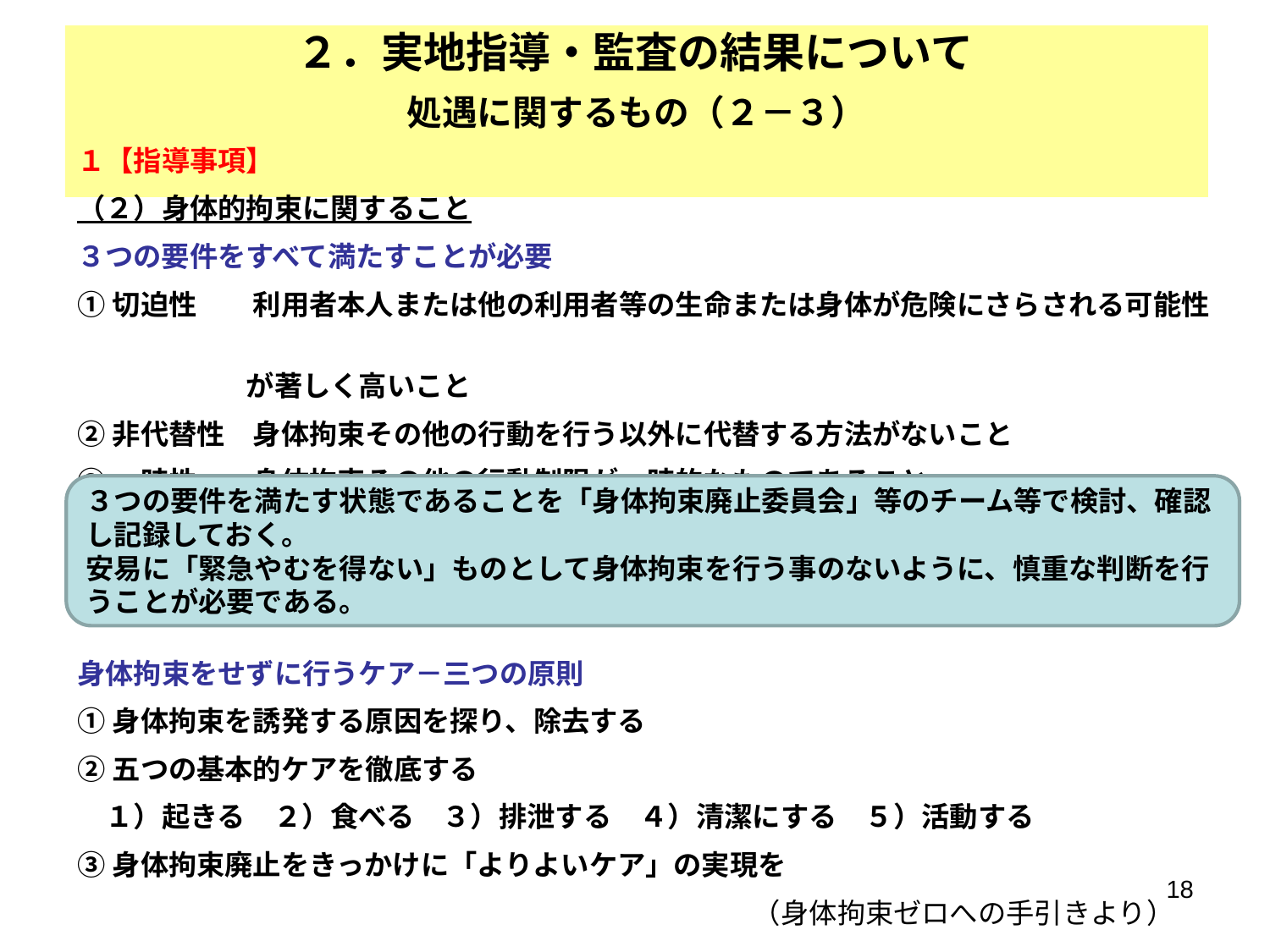

２．実地指導・監査の結果について
# 処遇に関するもの（２－３）
１【指導事項】
（２）身体的拘束に関すること
３つの要件をすべて満たすことが必要
①切迫性　　利用者本人または他の利用者等の生命または身体が危険にさらされる可能性
　　　　　　が著しく高いこと
②非代替性　身体拘束その他の行動を行う以外に代替する方法がないこと
③一時性　　身体拘束その他の行動制限が一時的なものであること

身体拘束をせずに行うケア－三つの原則
①身体拘束を誘発する原因を探り、除去する
②五つの基本的ケアを徹底する
　１）起きる　２）食べる　３）排泄する　４）清潔にする　５）活動する
③身体拘束廃止をきっかけに「よりよいケア」の実現を
　　　　　　　　　　　　　　　　　　　　　　　　（身体拘束ゼロへの手引きより）
３つの要件を満たす状態であることを「身体拘束廃止委員会」等のチーム等で検討、確認し記録しておく。
安易に「緊急やむを得ない」ものとして身体拘束を行う事のないように、慎重な判断を行うことが必要である。
18